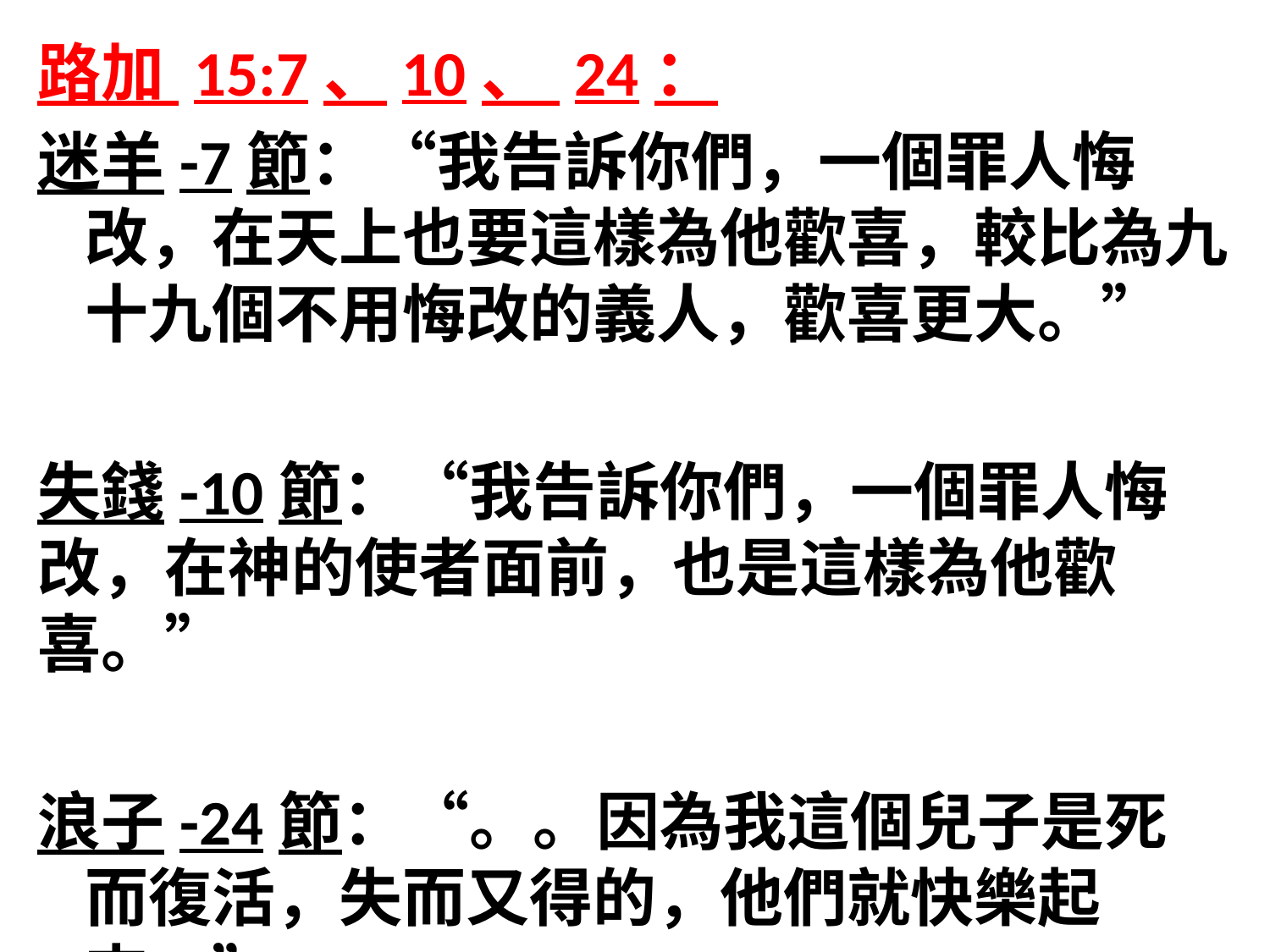

路加 15:7、10、 24：
迷羊-7節：“我告訴你們，一個罪人悔改，在天上也要這樣為他歡喜，較比為九十九個不用悔改的義人，歡喜更大。”

失錢-10節：“我告訴你們，一個罪人悔改，在神的使者面前，也是這樣為他歡喜。”

浪子-24節：“。。因為我這個兒子是死     而復活，失而又得的，他們就快樂起來。”